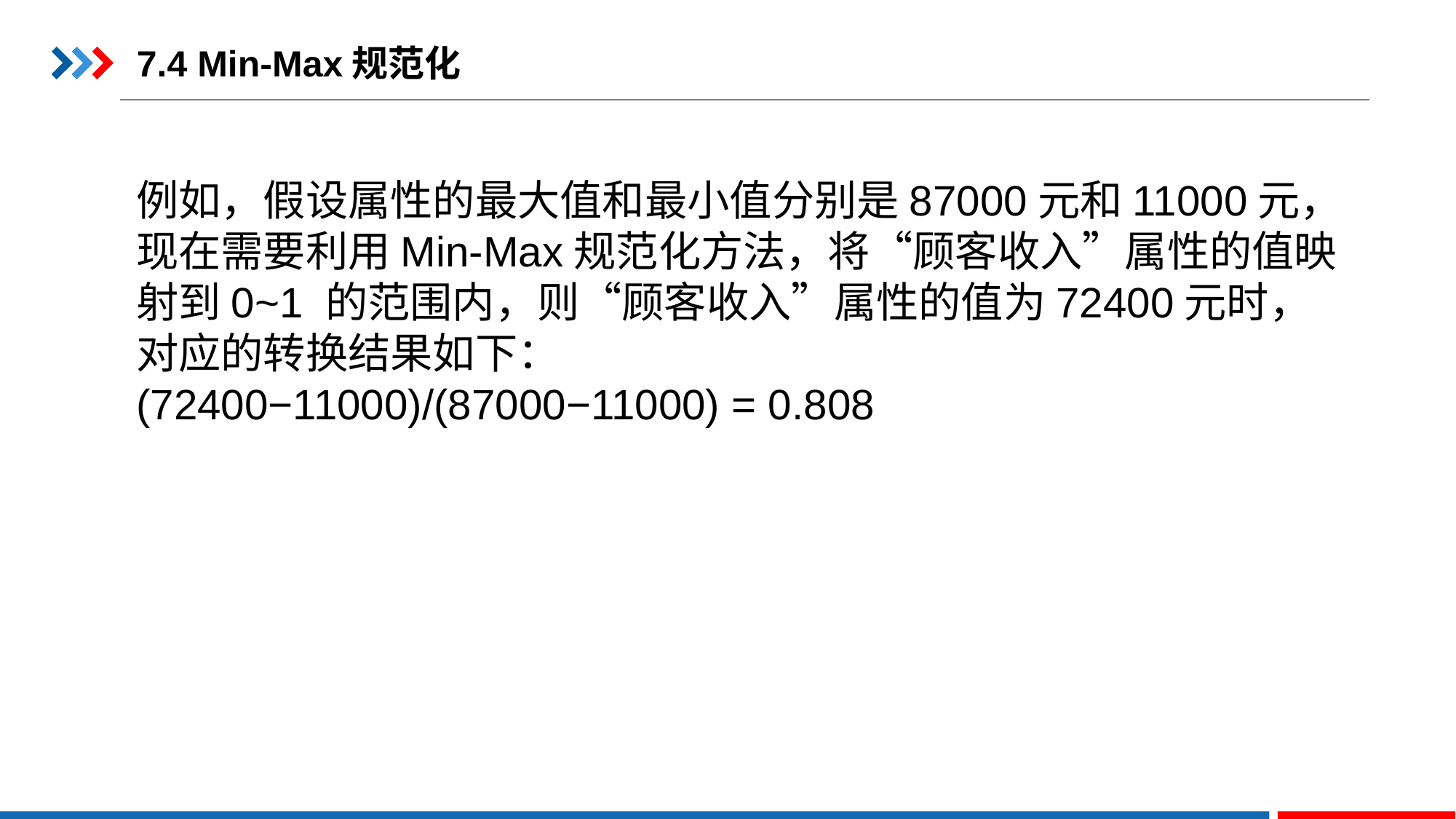

7.4 Min-Max规范化
例如，假设属性的最大值和最小值分别是87000元和11000元，现在需要利用Min-Max规范化方法，将“顾客收入”属性的值映射到0~1 的范围内，则“顾客收入”属性的值为72400元时，对应的转换结果如下：
(72400−11000)/(87000−11000) = 0.808